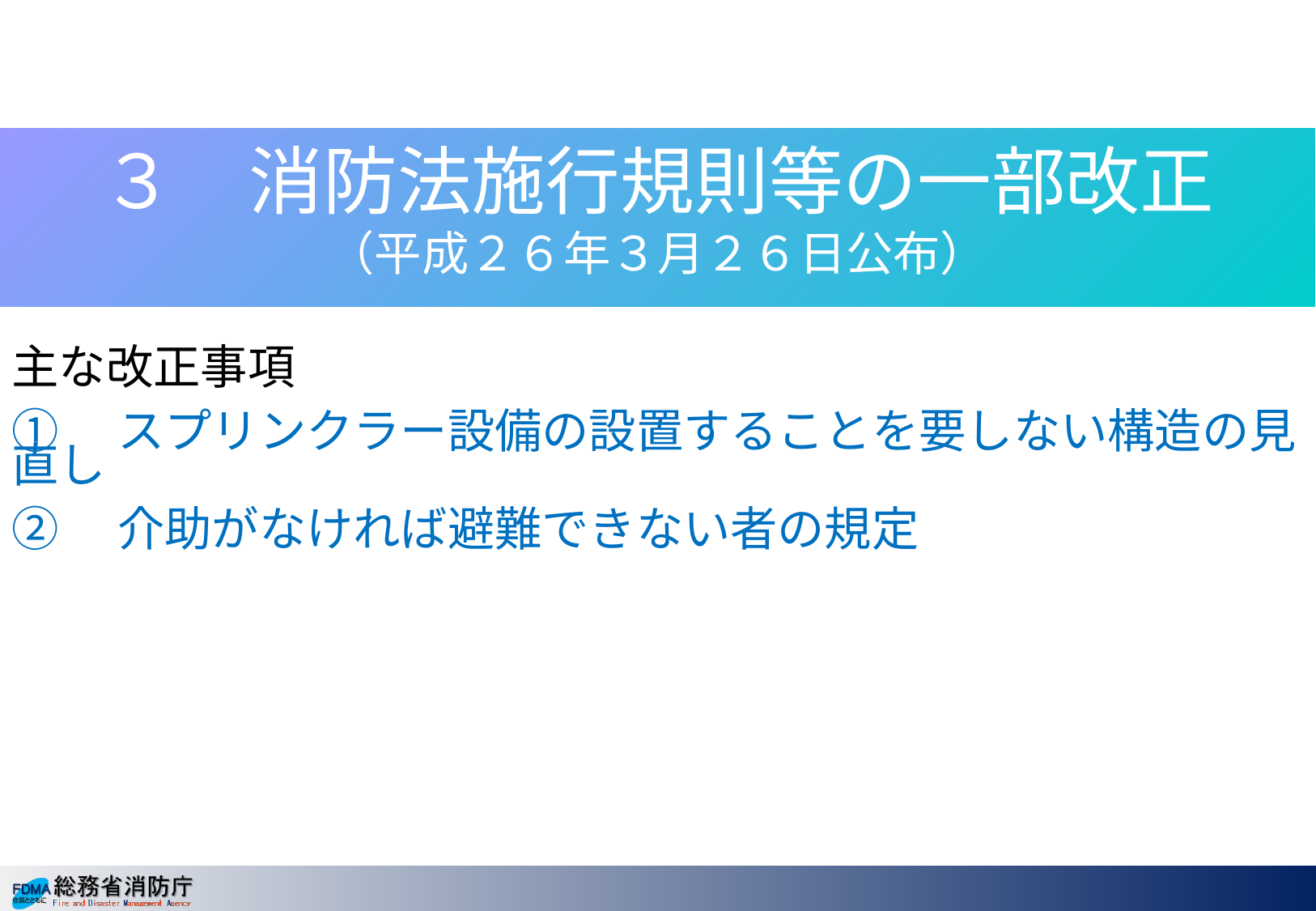

３　消防法施行規則等の一部改正
（平成２６年３月２６日公布）

主な改正事項
①　スプリンクラー設備の設置することを要しない構造の見直し
②　介助がなければ避難できない者の規定